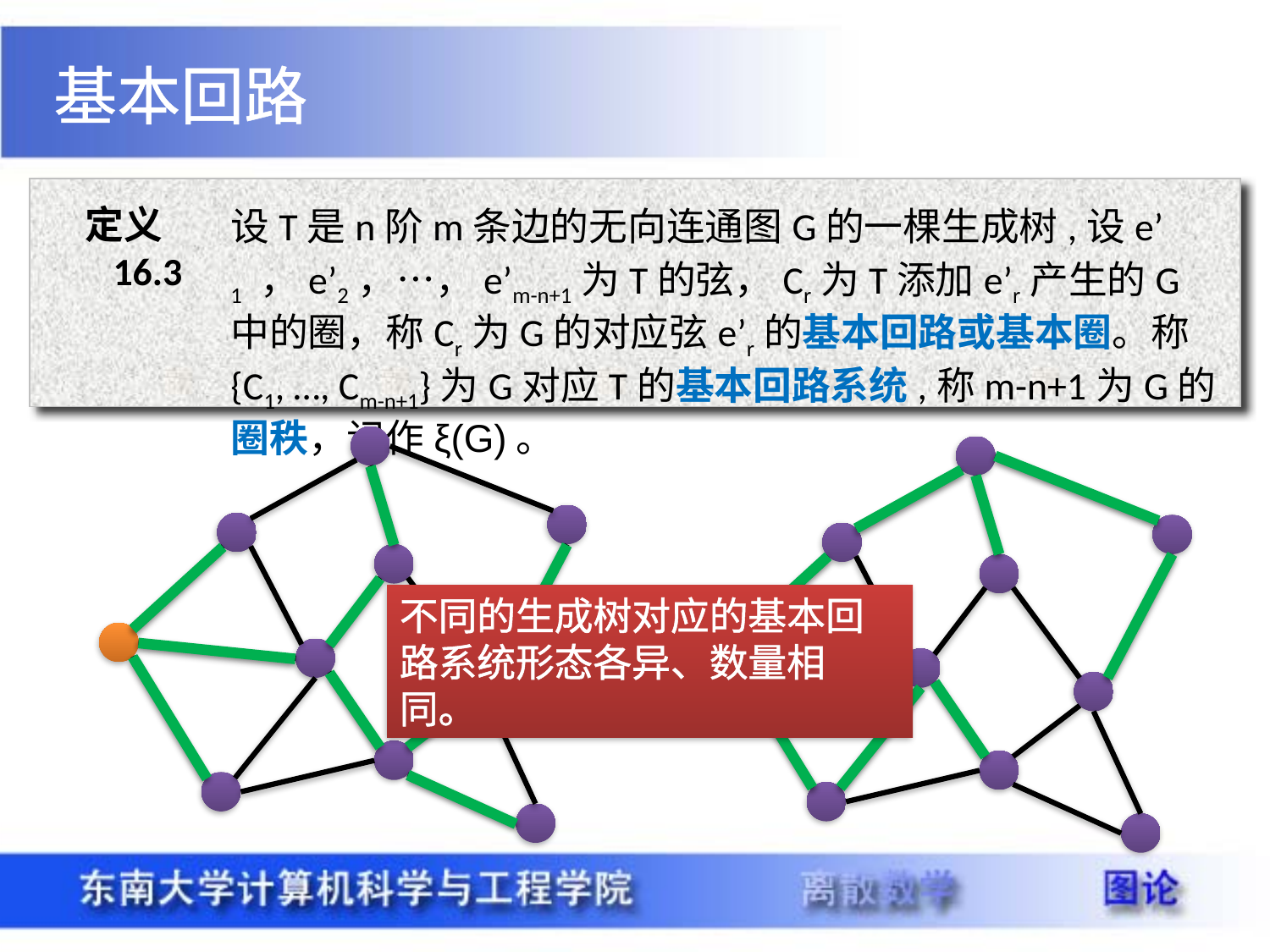

基本回路

定义 16.3
设T是n阶m条边的无向连通图G的一棵生成树,设e’ 1 ，e’2，…，e’m-n+1为T的弦，Cr为T添加e’r产生的G中的圈，称Cr为G的对应弦e’r的基本回路或基本圈。称{C1, …, Cm-n+1}为G对应T的基本回路系统,称m-n+1为G的圈秩，记作ξ(G)。

不同的生成树对应的基本回路系统形态各异、数量相同。